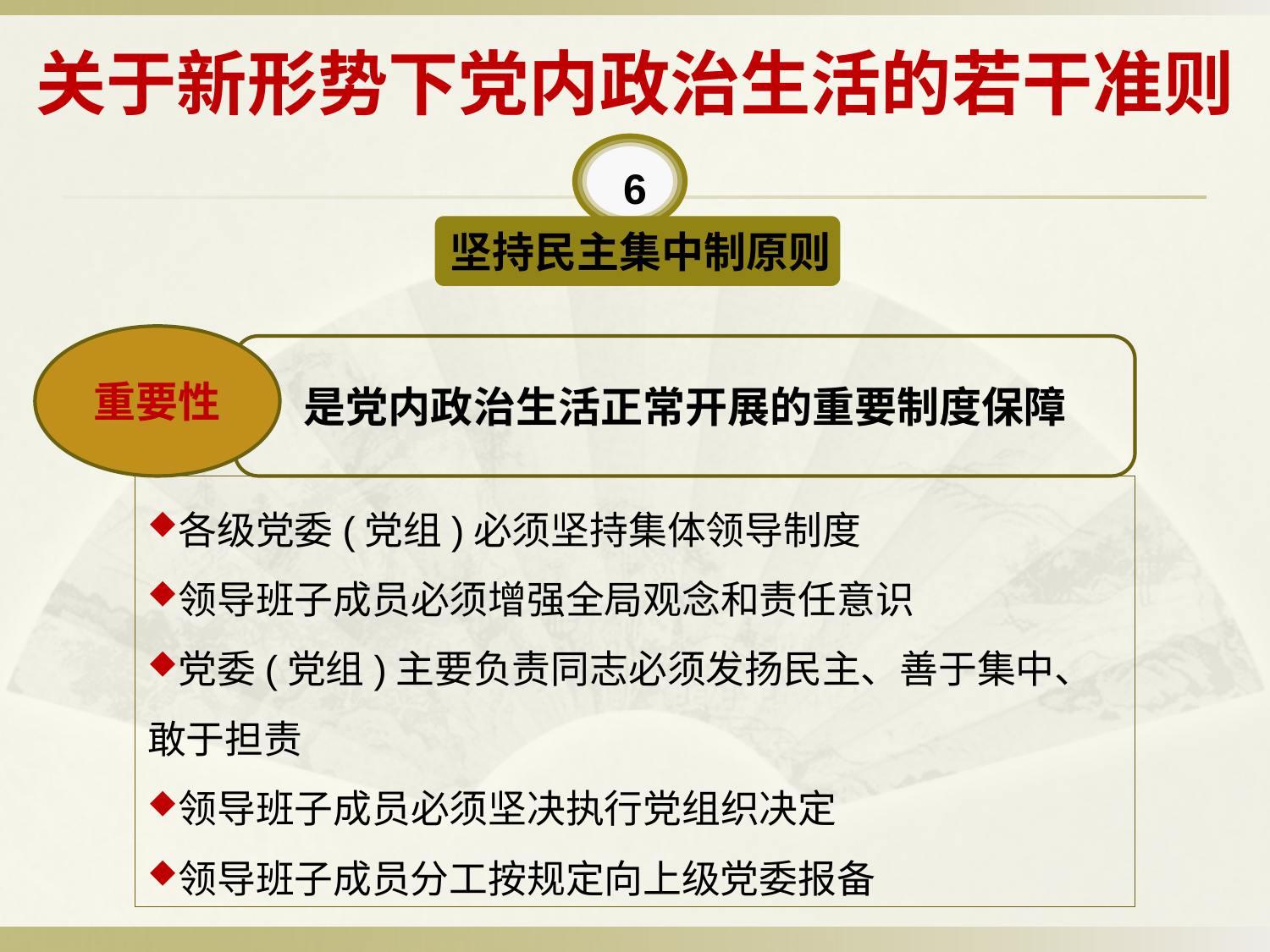

# 关于新形势下党内政治生活的若干准则

6
坚持民主集中制原则
重要性
是党内政治生活正常开展的重要制度保障
各级党委(党组)必须坚持集体领导制度
领导班子成员必须增强全局观念和责任意识
党委(党组)主要负责同志必须发扬民主、善于集中、敢于担责
领导班子成员必须坚决执行党组织决定
领导班子成员分工按规定向上级党委报备